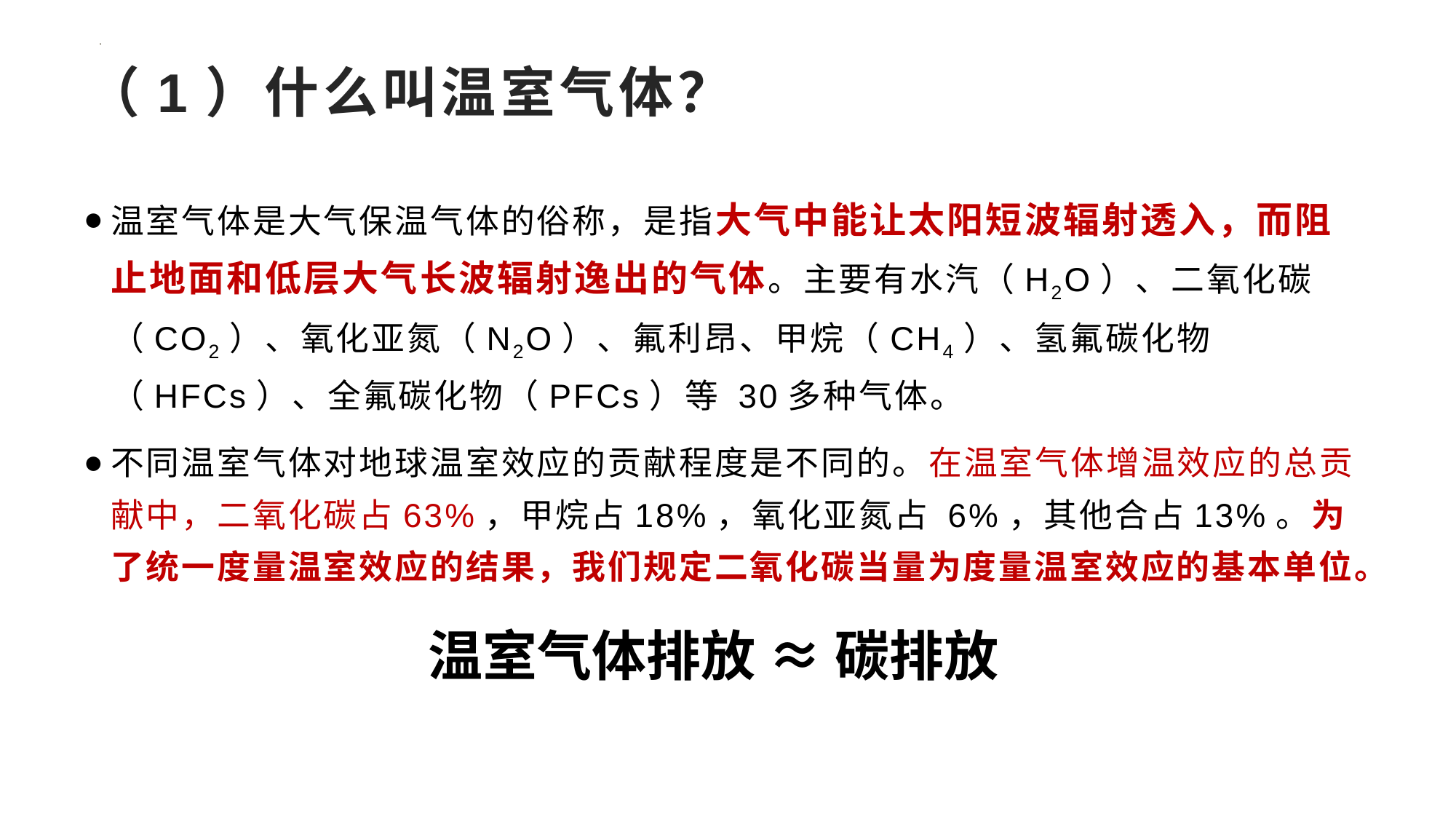

# （1）什么叫温室气体？
温室气体是大气保温气体的俗称，是指大气中能让太阳短波辐射透入，而阻止地面和低层大气长波辐射逸出的气体。主要有水汽（H2O）、二氧化碳（CO2）、氧化亚氮（N2O）、氟利昂、甲烷（CH4）、氢氟碳化物（HFCs）、全氟碳化物（PFCs）等 30多种气体。
不同温室气体对地球温室效应的贡献程度是不同的。在温室气体增温效应的总贡献中，二氧化碳占63%，甲烷占18%，氧化亚氮占 6%，其他合占13%。为了统一度量温室效应的结果，我们规定二氧化碳当量为度量温室效应的基本单位。
温室气体排放 ≈ 碳排放